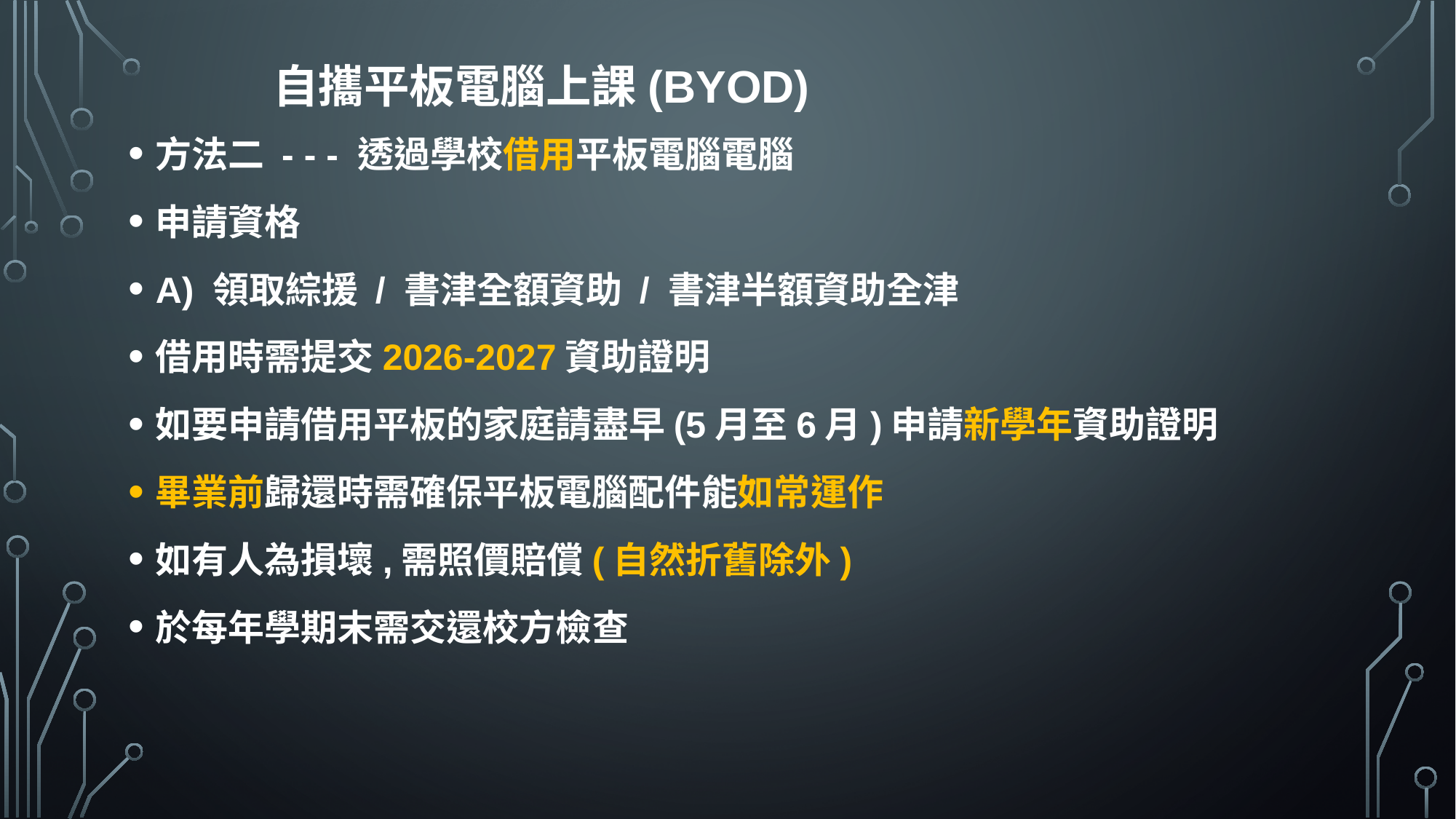

# 自攜平板電腦上課(BYOD)
方法二 - - - 透過學校借用平板電腦電腦
申請資格
A) 領取綜援 / 書津全額資助 / 書津半額資助全津
借用時需提交2026-2027資助證明
如要申請借用平板的家庭請盡早(5月至6月)申請新學年資助證明
畢業前歸還時需確保平板電腦配件能如常運作
如有人為損壞,需照價賠償(自然折舊除外)
於每年學期末需交還校方檢查